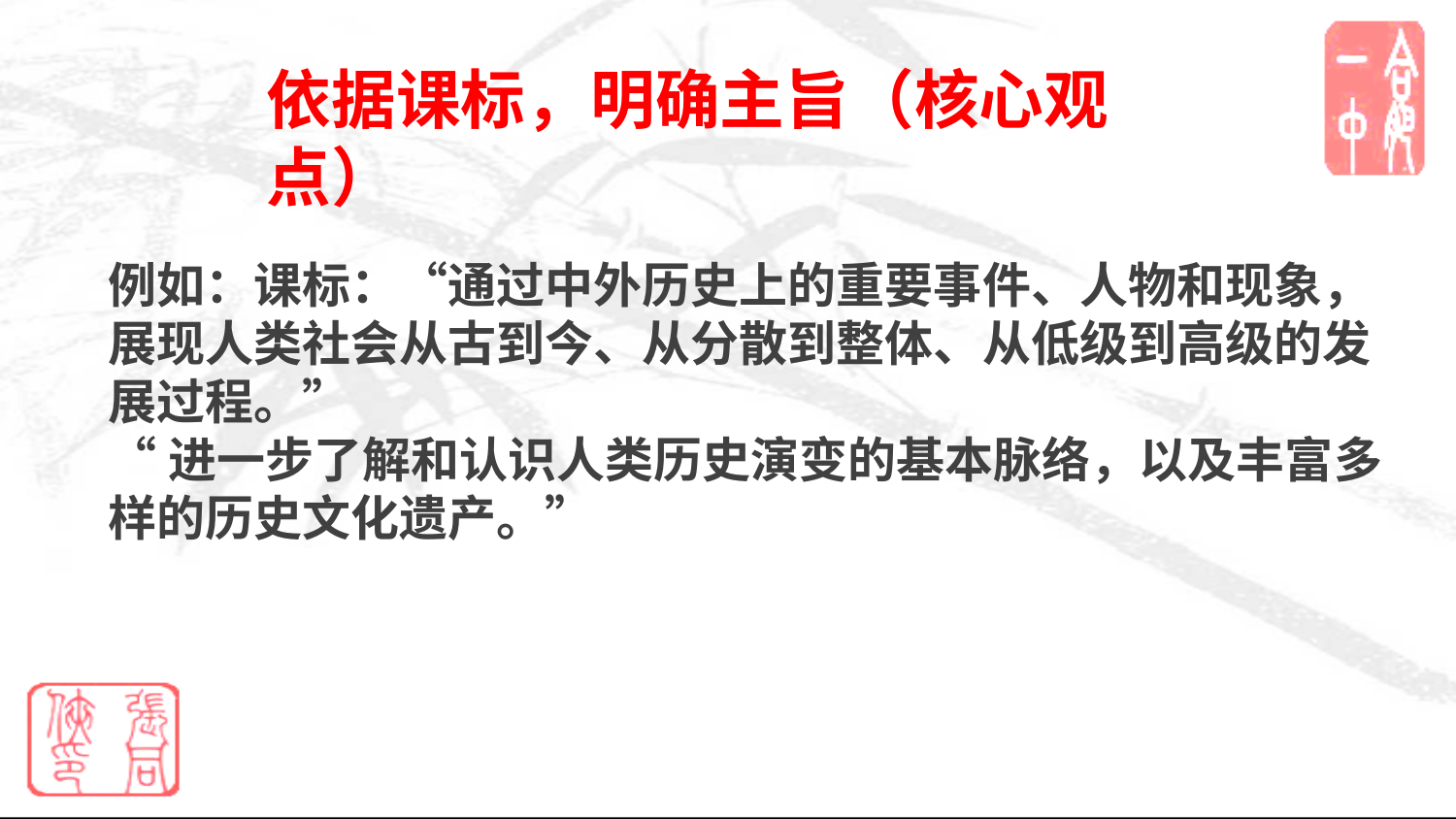

依据课标，明确主旨（核心观点）
例如：课标：“通过中外历史上的重要事件、人物和现象，展现人类社会从古到今、从分散到整体、从低级到高级的发展过程。”
“进一步了解和认识人类历史演变的基本脉络，以及丰富多样的历史文化遗产。”